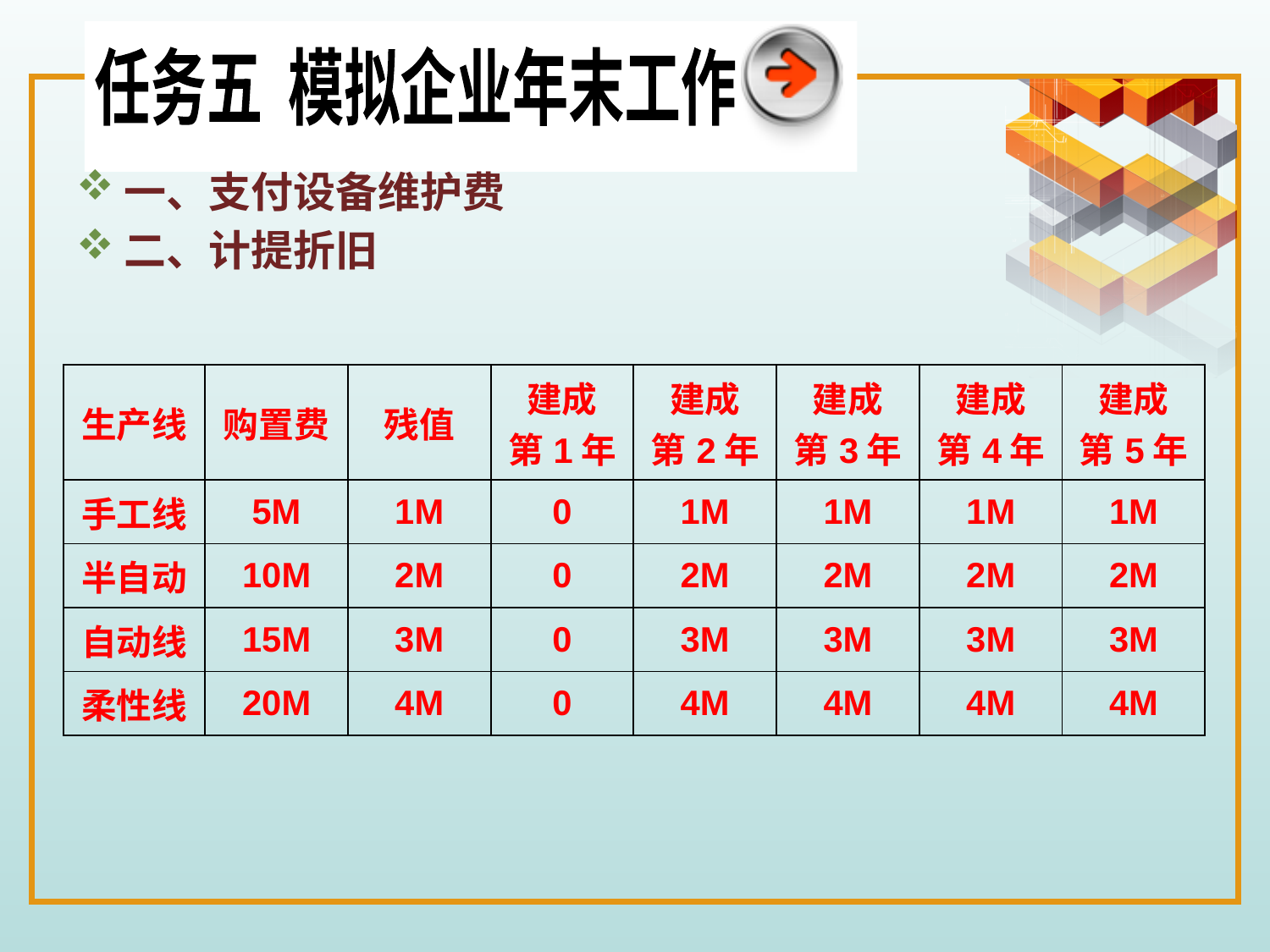

任务五  模拟企业年末工作
一、支付设备维护费
二、计提折旧
| 生产线 | 购置费 | 残值 | 建成 第1年 | 建成 第2年 | 建成 第3年 | 建成 第4年 | 建成 第5年 |
| --- | --- | --- | --- | --- | --- | --- | --- |
| 手工线 | 5M | 1M | 0 | 1M | 1M | 1M | 1M |
| 半自动 | 10M | 2M | 0 | 2M | 2M | 2M | 2M |
| 自动线 | 15M | 3M | 0 | 3M | 3M | 3M | 3M |
| 柔性线 | 20M | 4M | 0 | 4M | 4M | 4M | 4M |